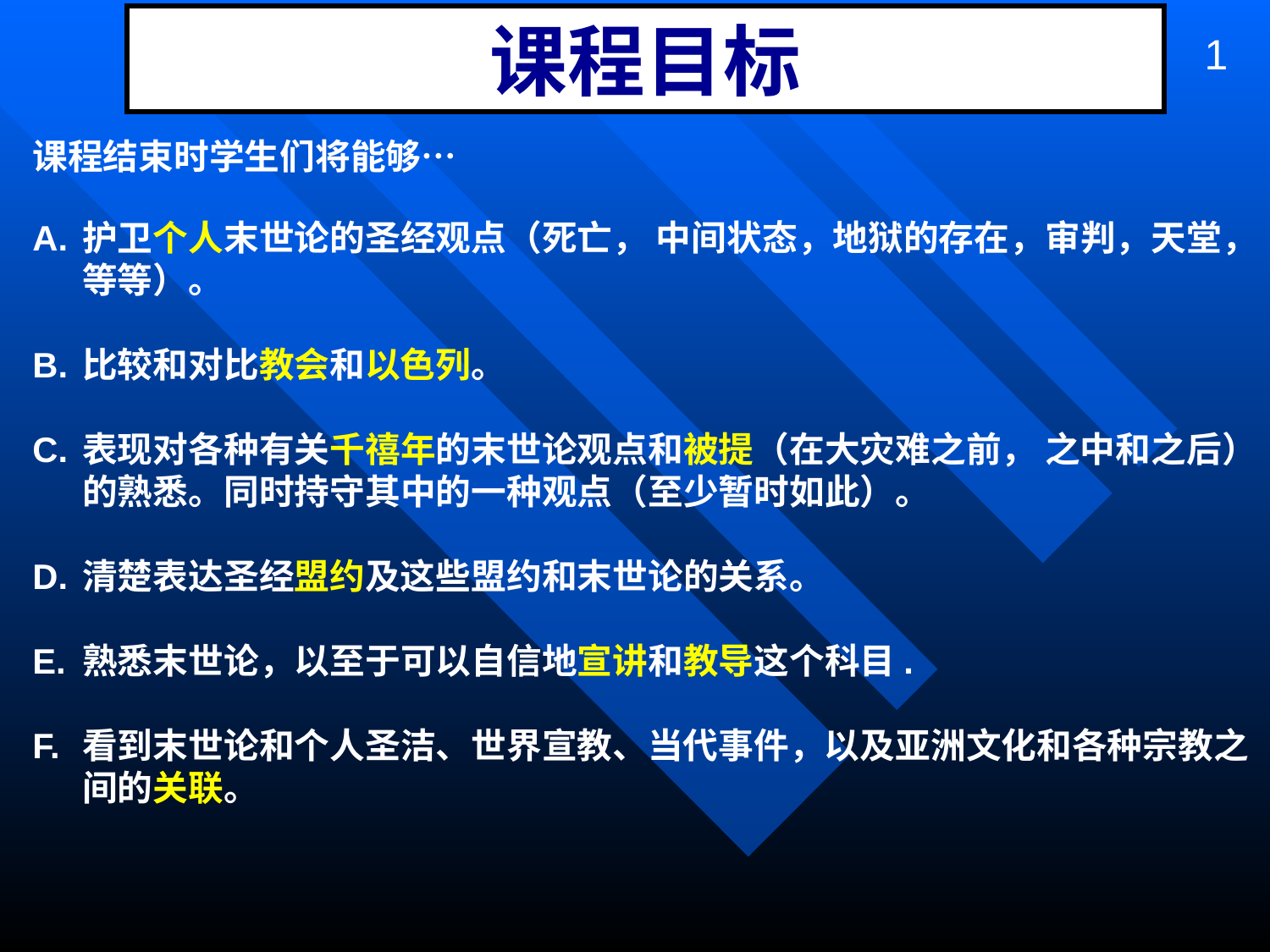

# 课程目标
1
课程结束时学生们将能够…

A.	护卫个人末世论的圣经观点（死亡， 中间状态，地狱的存在，审判，天堂，等等）。

B.	比较和对比教会和以色列。

C.	表现对各种有关千禧年的末世论观点和被提（在大灾难之前， 之中和之后）的熟悉。同时持守其中的一种观点（至少暂时如此）。

D.	清楚表达圣经盟约及这些盟约和末世论的关系。

E.	熟悉末世论，以至于可以自信地宣讲和教导这个科目.

F.	看到末世论和个人圣洁、世界宣教、当代事件，以及亚洲文化和各种宗教之间的关联。